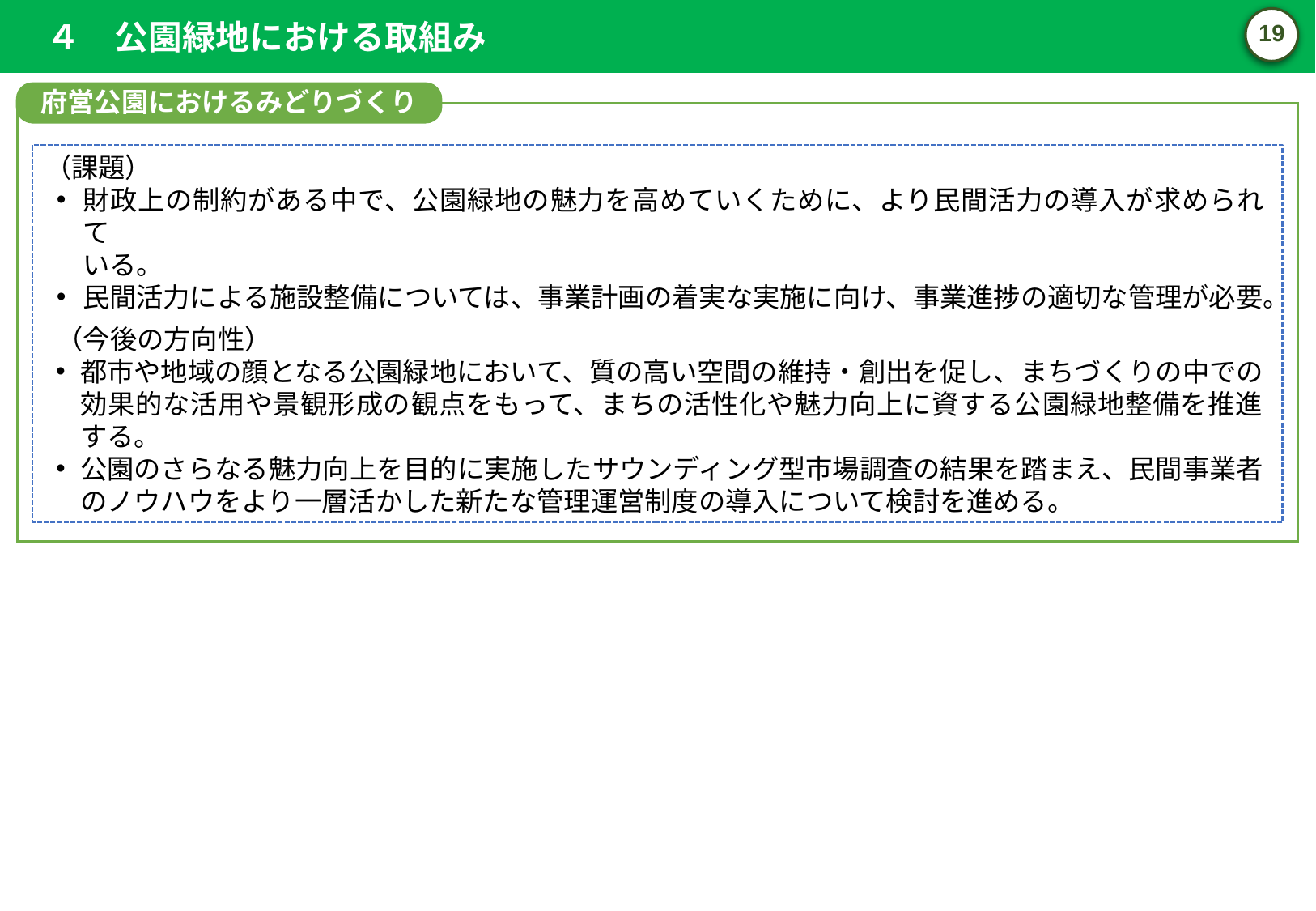

４　公園緑地における取組み
19
府営公園におけるみどりづくり

（課題）
財政上の制約がある中で、公園緑地の魅力を高めていくために、より民間活力の導入が求められて
いる。
民間活力による施設整備については、事業計画の着実な実施に向け、事業進捗の適切な管理が必要。
（今後の方向性）
都市や地域の顔となる公園緑地において、質の高い空間の維持・創出を促し、まちづくりの中での
効果的な活用や景観形成の観点をもって、まちの活性化や魅力向上に資する公園緑地整備を推進
する。
公園のさらなる魅力向上を目的に実施したサウンディング型市場調査の結果を踏まえ、民間事業者のノウハウをより一層活かした新たな管理運営制度の導入について検討を進める。